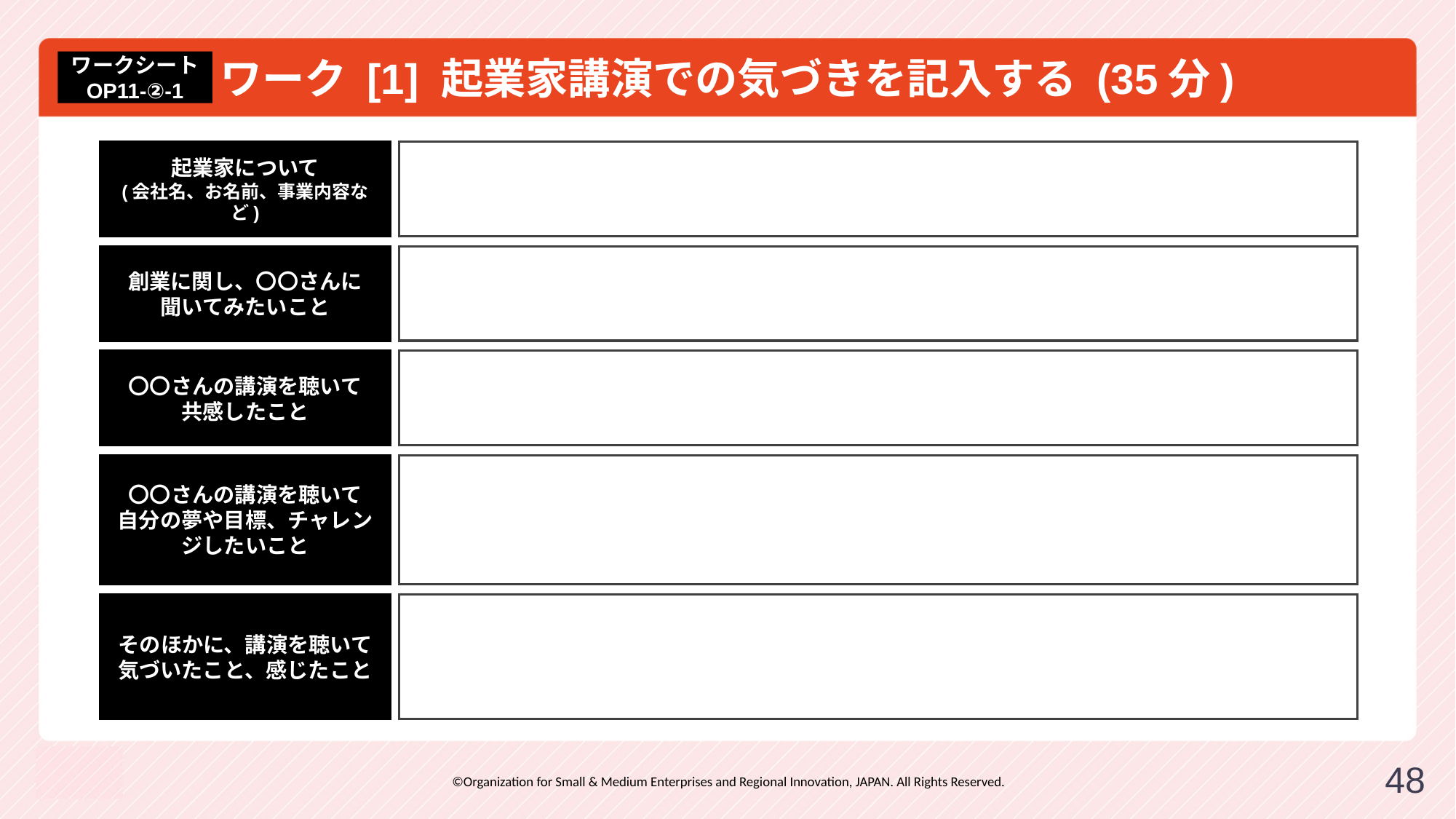

# ワーク [1] 起業家講演での気づきを記入する (35分)
ワークシート
OP11-②-1
起業家について
(会社名、お名前、事業内容など)

創業に関し、〇〇さんに
聞いてみたいこと

〇〇さんの講演を聴いて
共感したこと

〇〇さんの講演を聴いて
自分の夢や目標、チャレンジしたいこと

そのほかに、講演を聴いて
気づいたこと、感じたこと